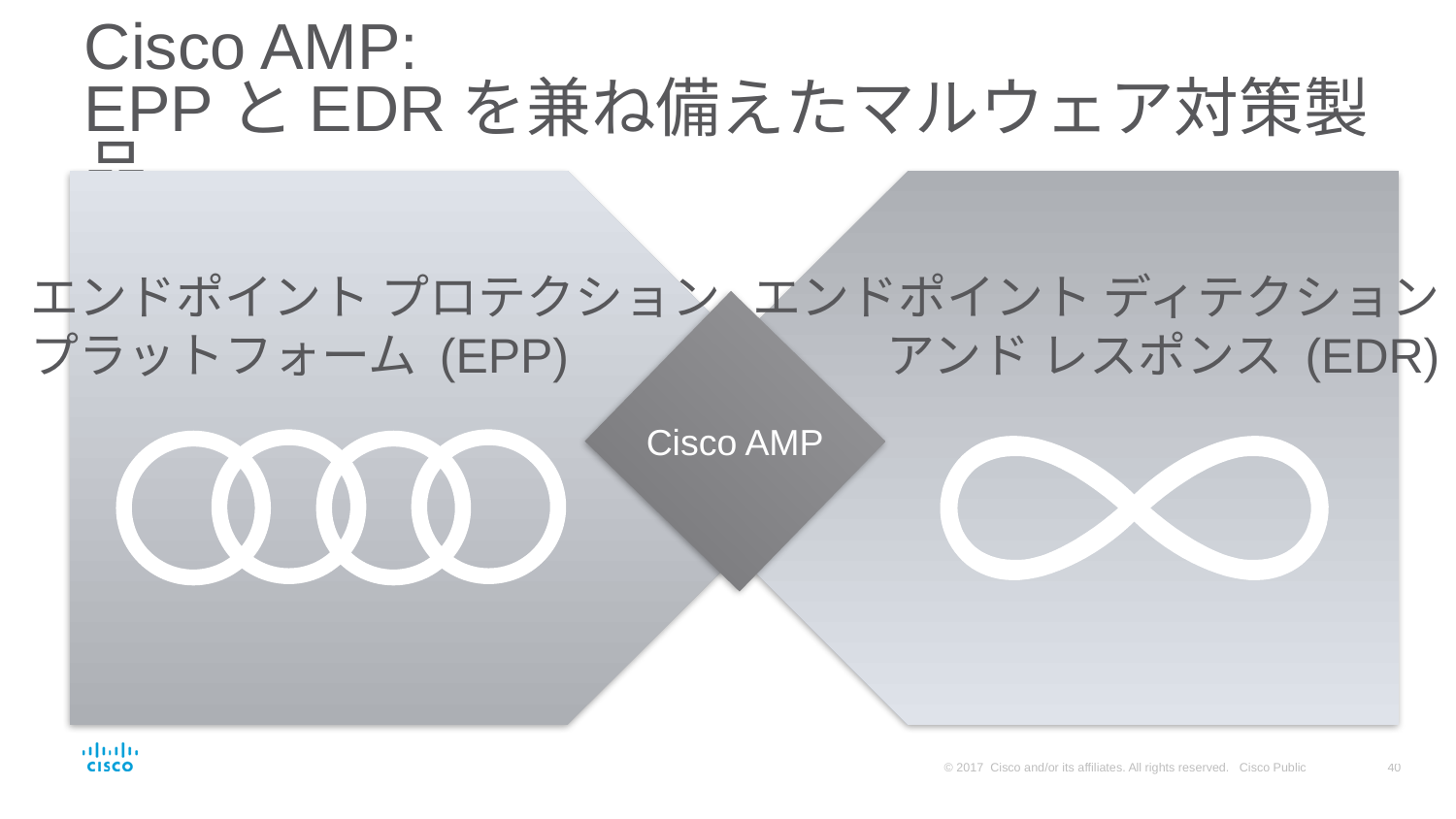

# Cisco AMP: EPPとEDRを兼ね備えたマルウェア対策製品

エンドポイント プロテクション
プラットフォーム (EPP)
エンドポイント ディテクション
アンド レスポンス (EDR)

Cisco AMP